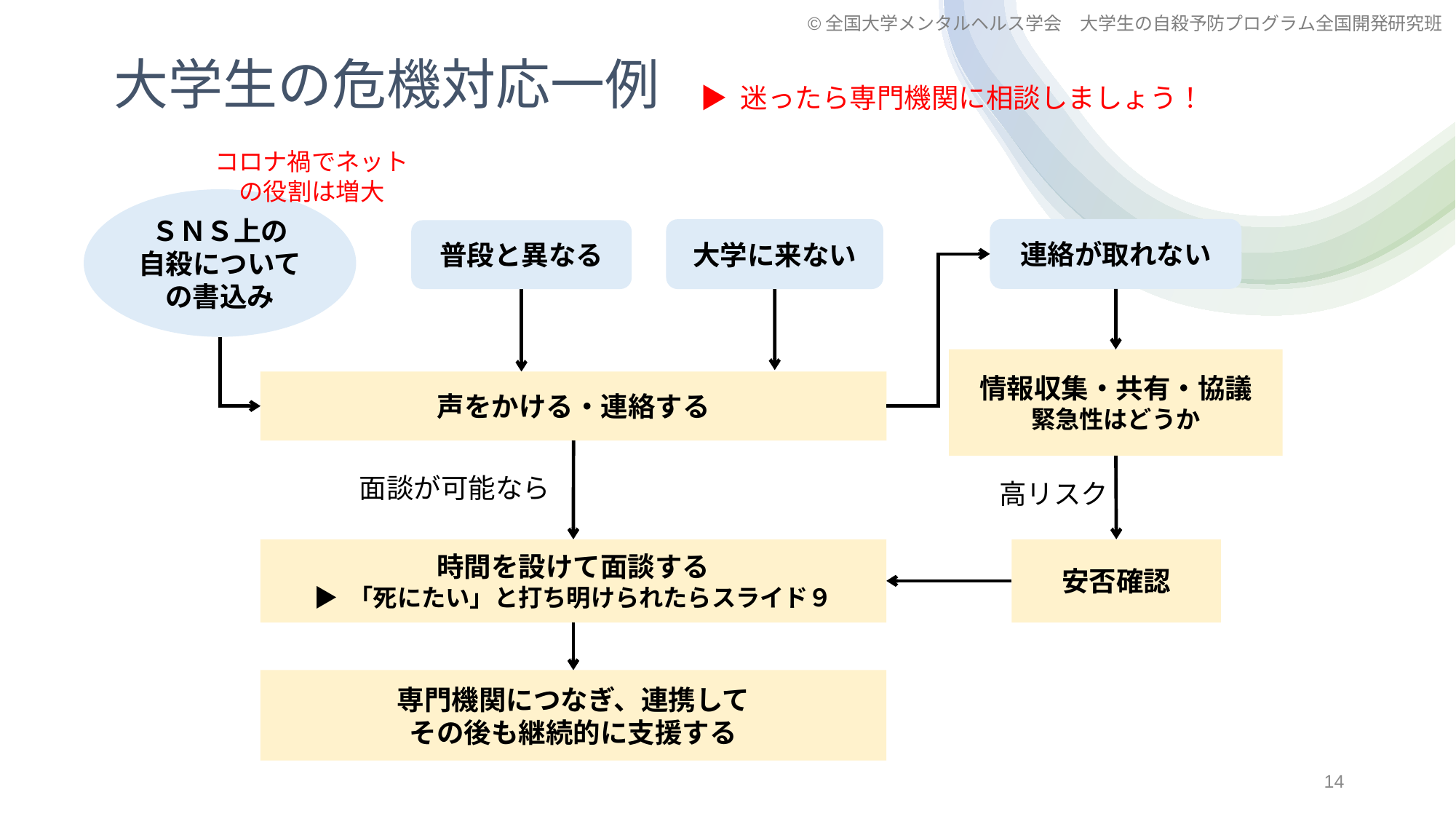

©全国大学メンタルヘルス学会　大学生の自殺予防プログラム全国開発研究班
# 大学生の危機対応一例
▶ 迷ったら専門機関に相談しましょう！
コロナ禍でネット
の役割は増大
ＳＮＳ上の
自殺についての書込み
連絡が取れない
大学に来ない
普段と異なる
情報収集・共有・協議
緊急性はどうか
声をかける・連絡する
面談が可能なら
高リスク
時間を設けて面談する
▶ 「死にたい」と打ち明けられたらスライド９
安否確認
専門機関につなぎ、連携して
その後も継続的に支援する
14